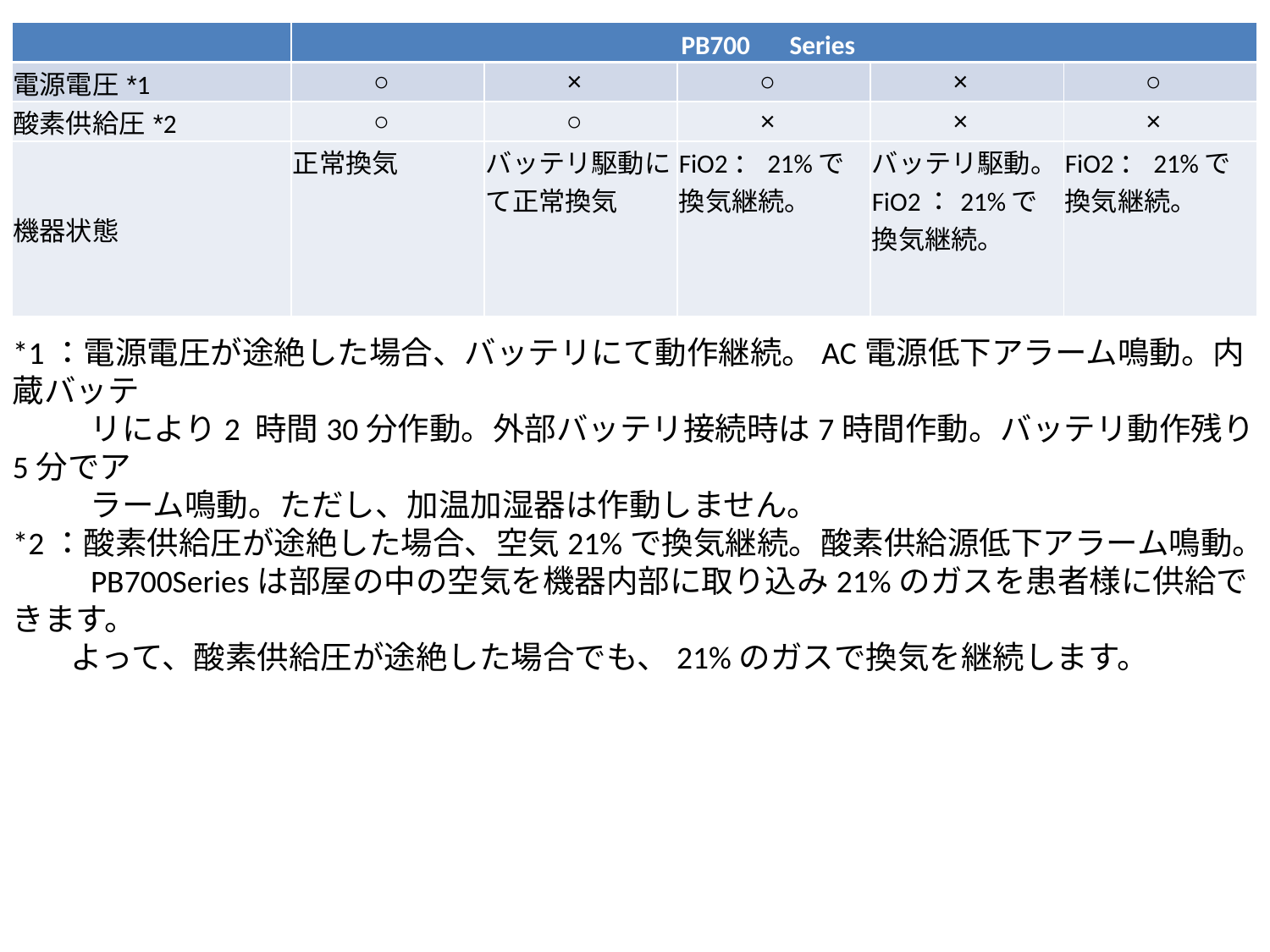

|  | PB700　Series |  |  |  |  |
| --- | --- | --- | --- | --- | --- |
| 電源電圧\*1 | ○ | × | ○ | × | ○ |
| 酸素供給圧\*2 | ○ | ○ | × | × | × |
| 機器状態 | 正常換気 | バッテリ駆動にて正常換気 | FiO2：21%で換気継続。 | バッテリ駆動。 FiO2：21%で換気継続。 | FiO2：21%で換気継続。 |
*1：電源電圧が途絶した場合、バッテリにて動作継続。AC電源低下アラーム鳴動。内蔵バッテ
　　  リにより2 時間30分作動。外部バッテリ接続時は7時間作動。バッテリ動作残り5分でア
　　  ラーム鳴動。ただし、加温加湿器は作動しません。
*2：酸素供給圧が途絶した場合、空気21%で換気継続。酸素供給源低下アラーム鳴動。
　　 PB700Seriesは部屋の中の空気を機器内部に取り込み21%のガスを患者様に供給できます。
       よって、酸素供給圧が途絶した場合でも、21%のガスで換気を継続します。